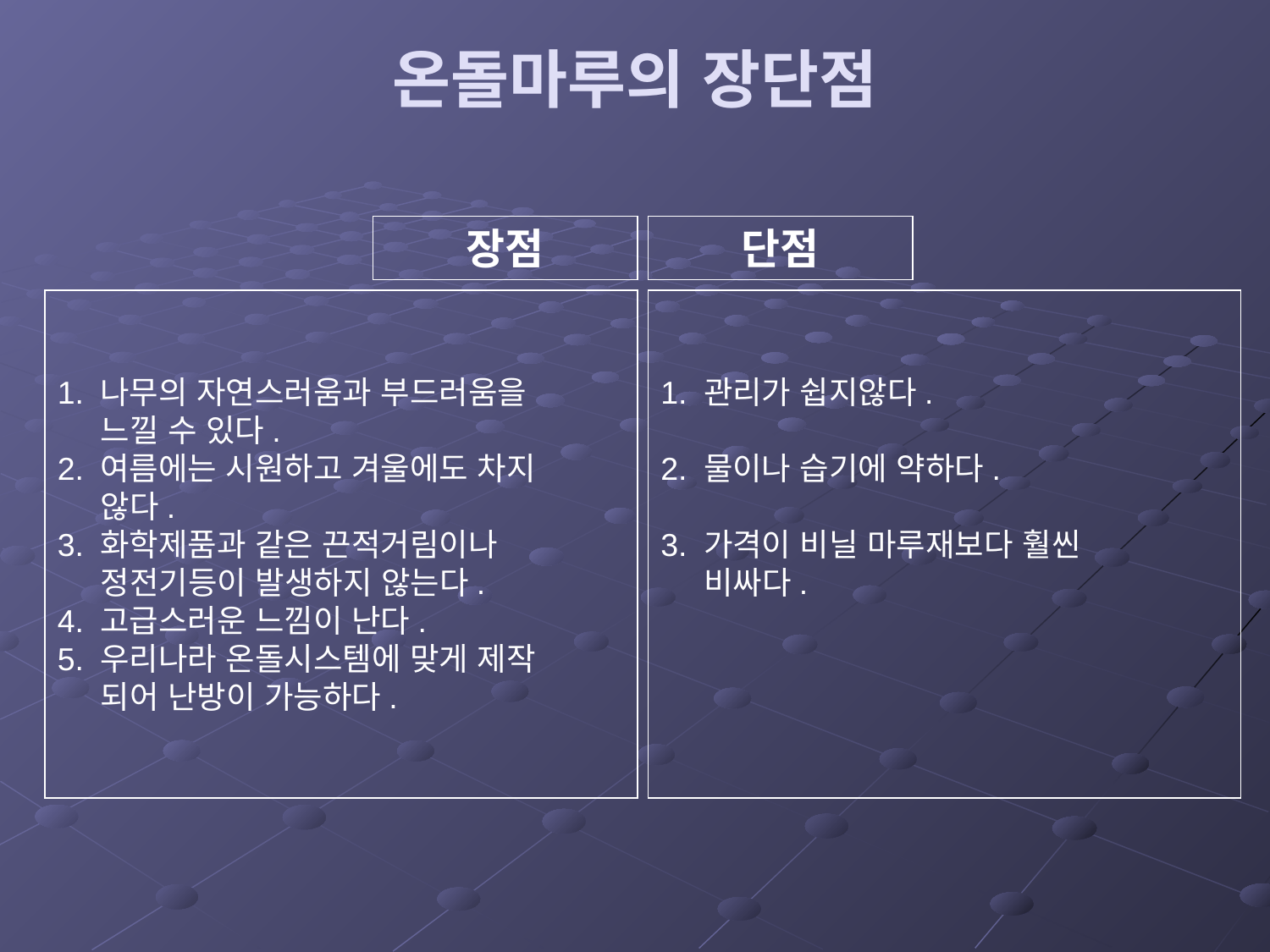

# 온돌마루의 장단점
장점
단점
1. 나무의 자연스러움과 부드러움을
    느낄 수 있다.
2. 여름에는 시원하고 겨울에도 차지
    않다.
3. 화학제품과 같은 끈적거림이나
    정전기등이 발생하지 않는다.
4. 고급스러운 느낌이 난다.
5. 우리나라 온돌시스템에 맞게 제작
    되어 난방이 가능하다.
1. 관리가 쉽지않다.

2. 물이나 습기에 약하다.

3. 가격이 비닐 마루재보다 훨씬
    비싸다.